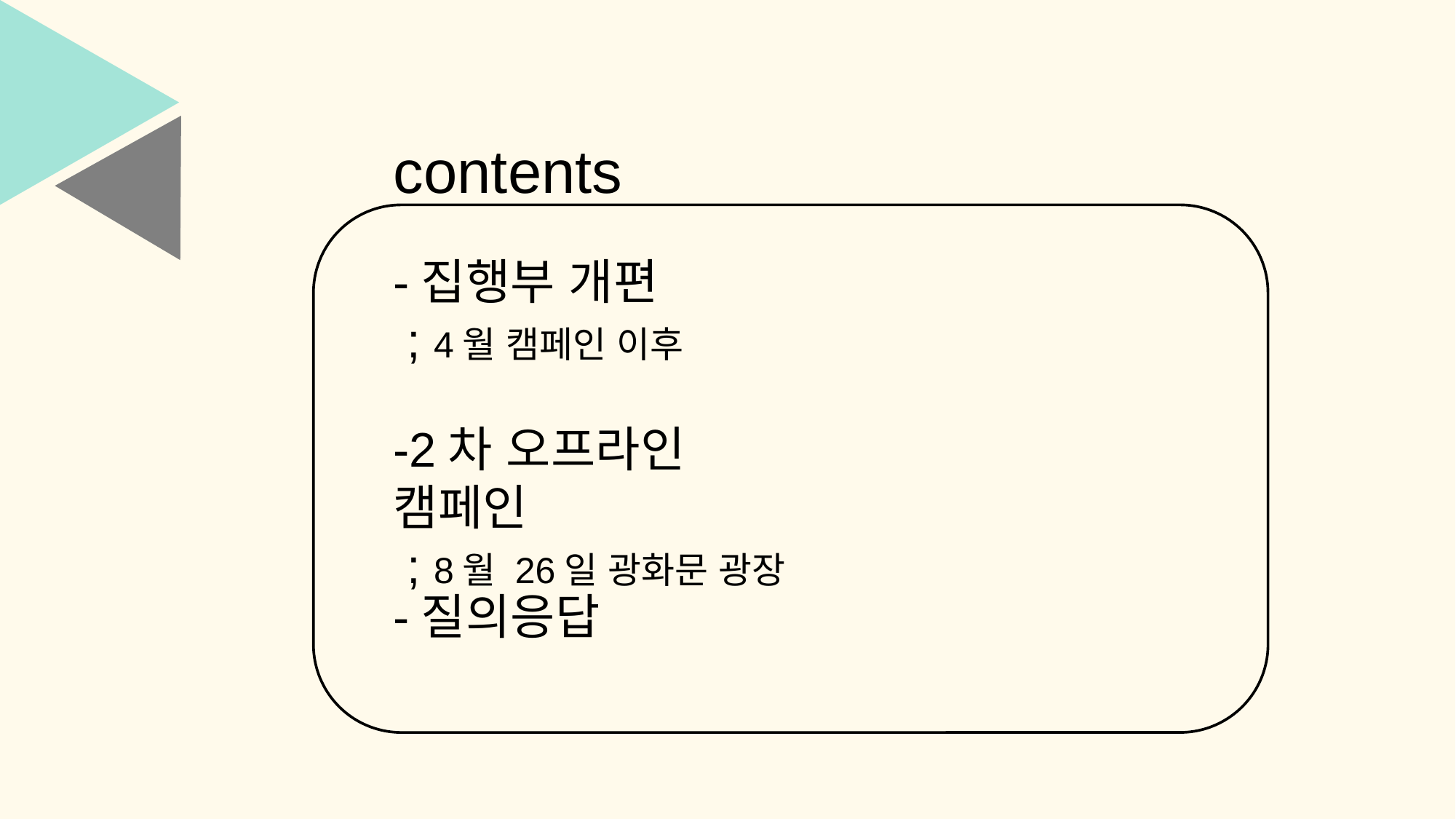

contents

-집행부 개편
 ; 4월 캠페인 이후
-2차 오프라인 캠페인
 ; 8월 26일 광화문 광장
-질의응답